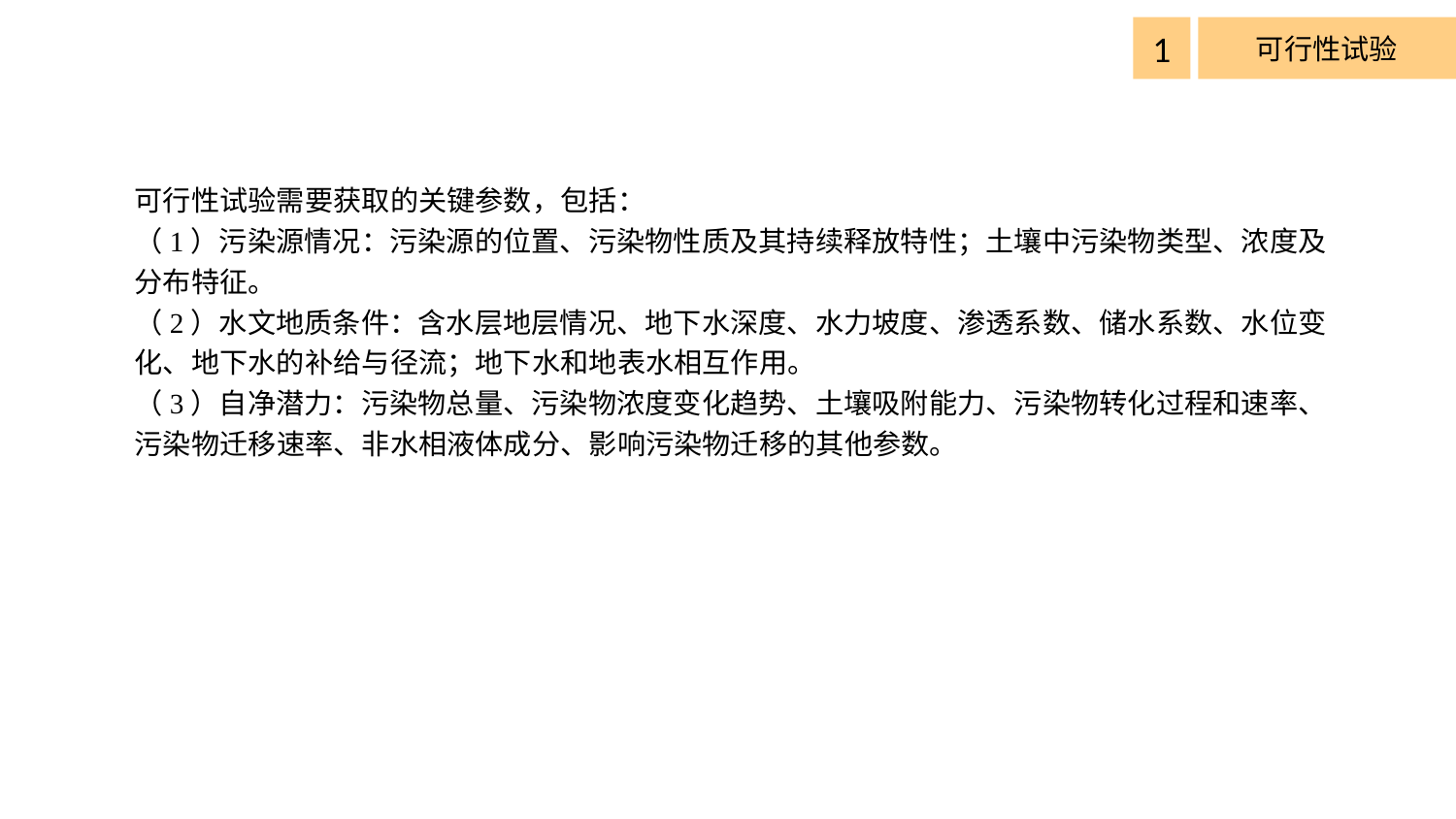

1
可行性试验
可行性试验需要获取的关键参数，包括：
（1）污染源情况：污染源的位置、污染物性质及其持续释放特性；土壤中污染物类型、浓度及分布特征。
（2）水文地质条件：含水层地层情况、地下水深度、水力坡度、渗透系数、储水系数、水位变化、地下水的补给与径流；地下水和地表水相互作用。
（3）自净潜力：污染物总量、污染物浓度变化趋势、土壤吸附能力、污染物转化过程和速率、污染物迁移速率、非水相液体成分、影响污染物迁移的其他参数。